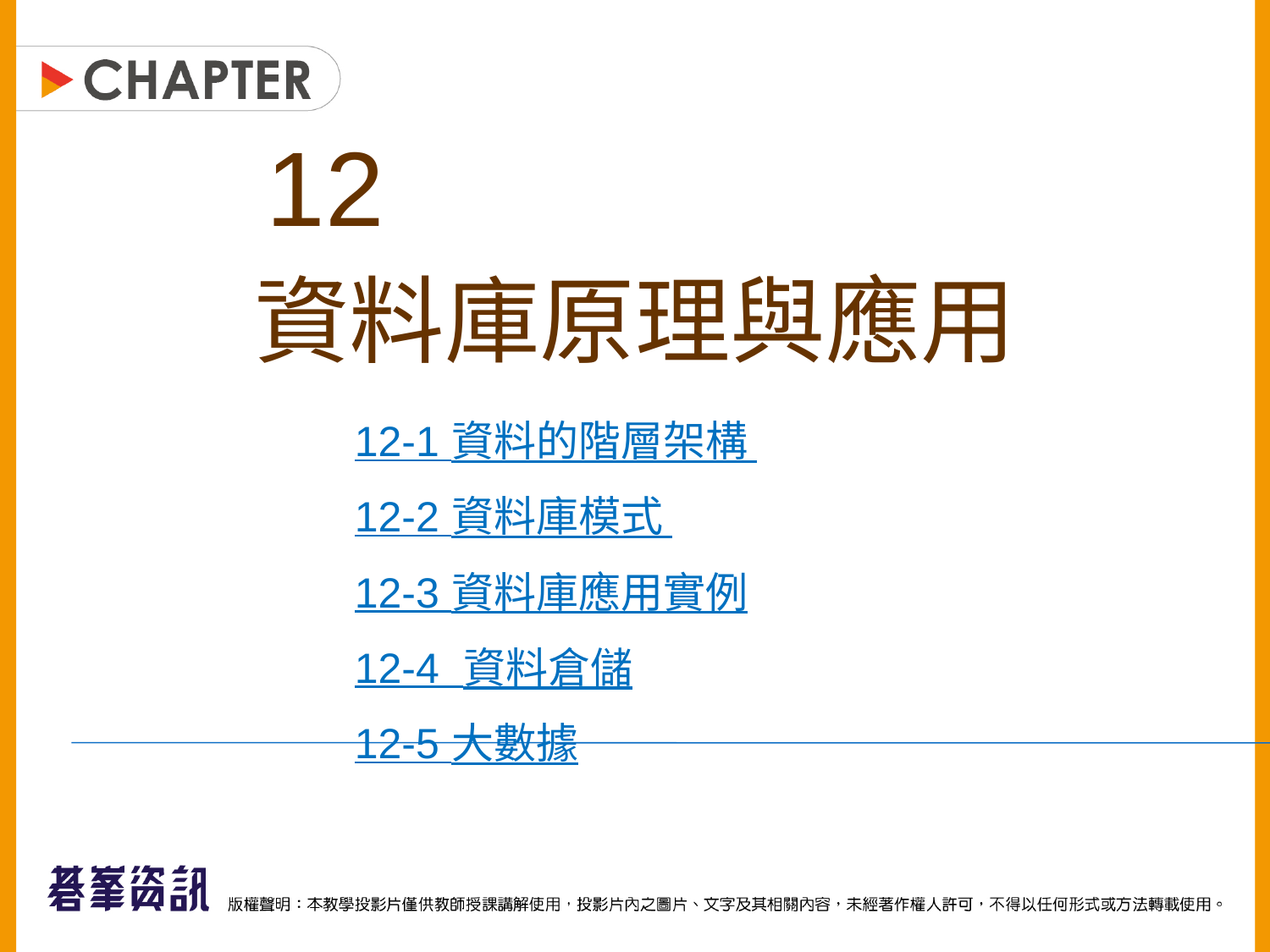

12
資料庫原理與應用
12-1 資料的階層架構
12-2 資料庫模式
12-3 資料庫應用實例
12-4  資料倉儲
12-5 大數據